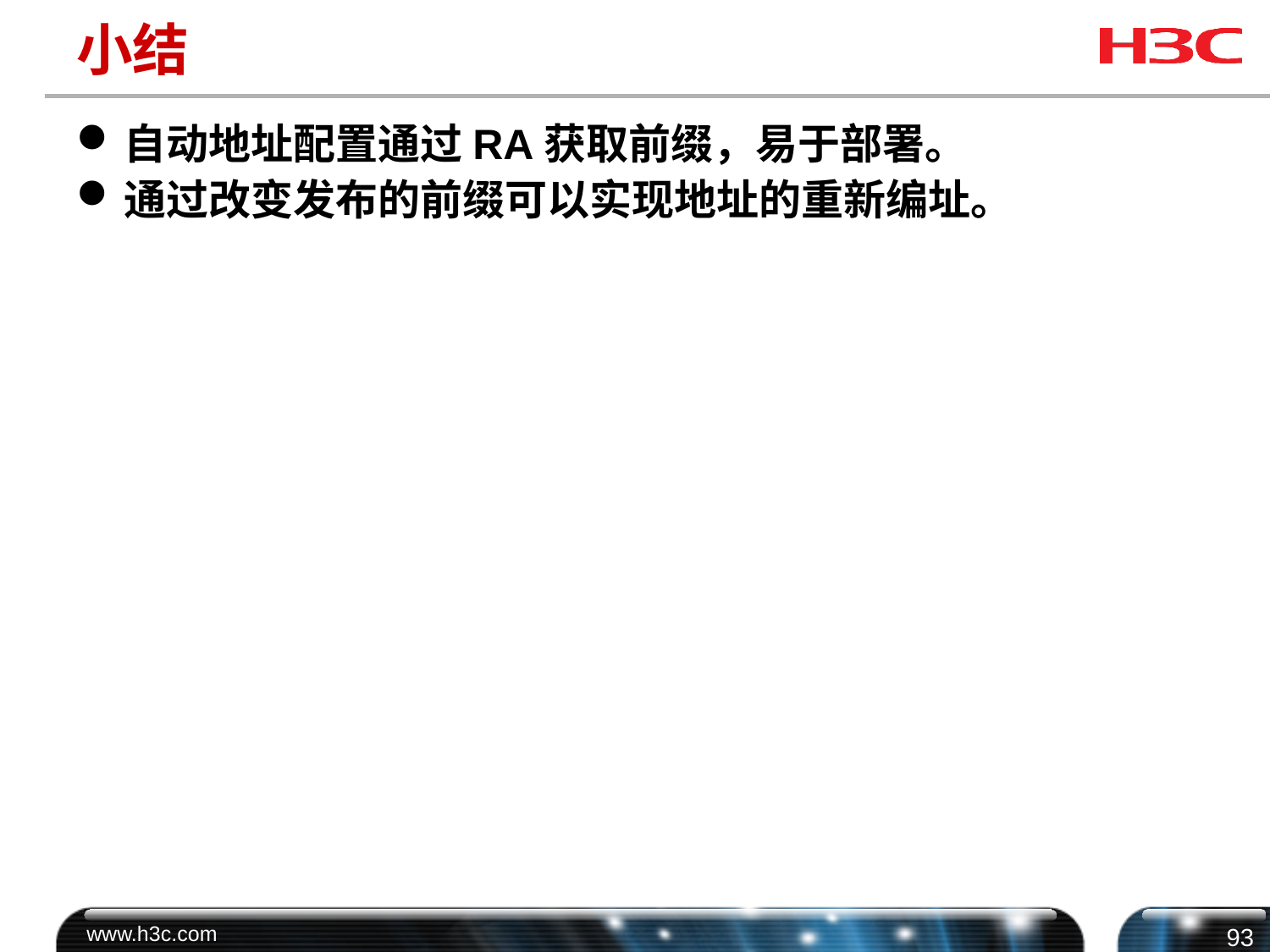

# 小结
自动地址配置通过RA获取前缀，易于部署。
通过改变发布的前缀可以实现地址的重新编址。